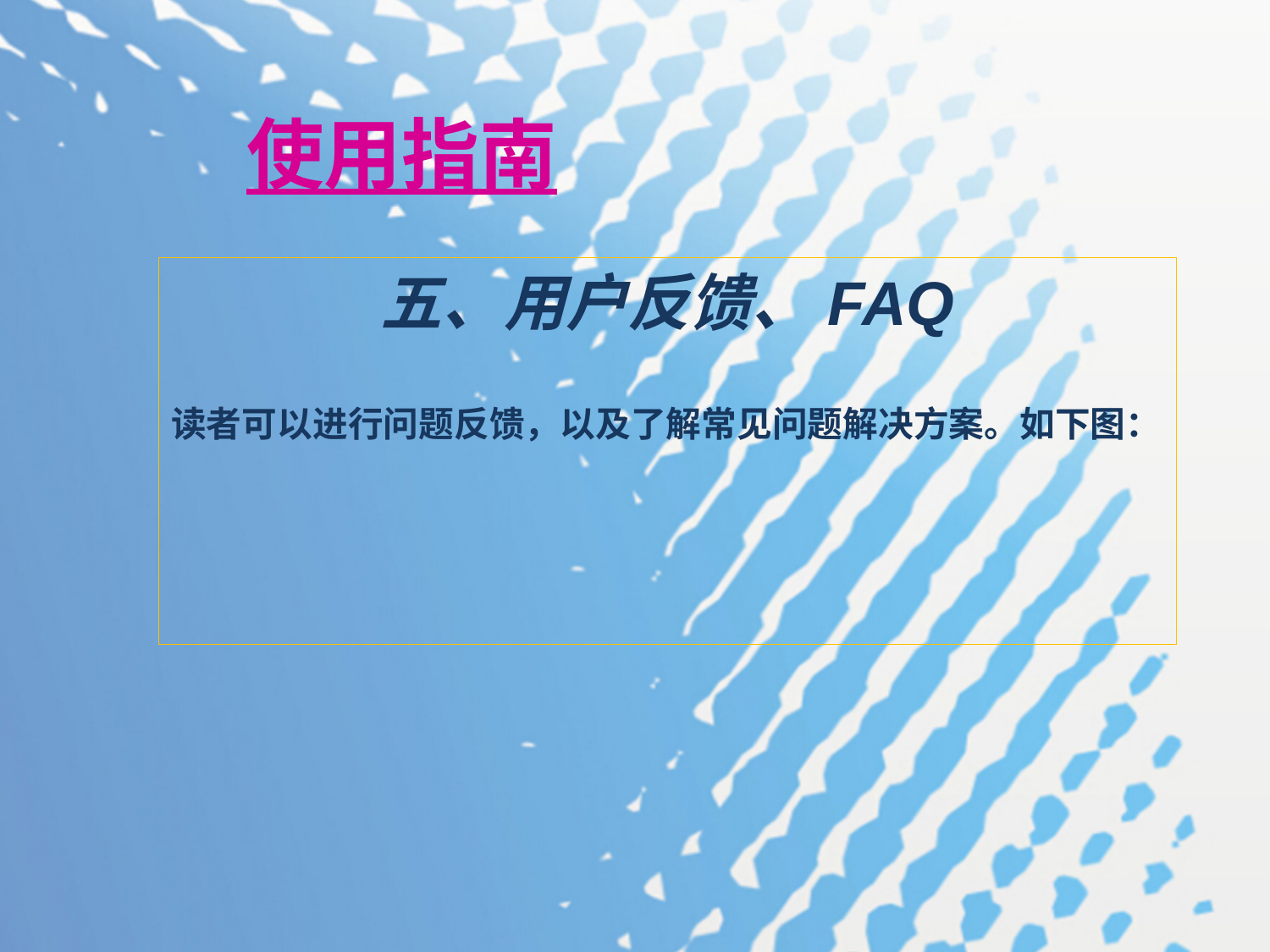

# 使用指南
五、用户反馈、FAQ

读者可以进行问题反馈，以及了解常见问题解决方案。如下图：